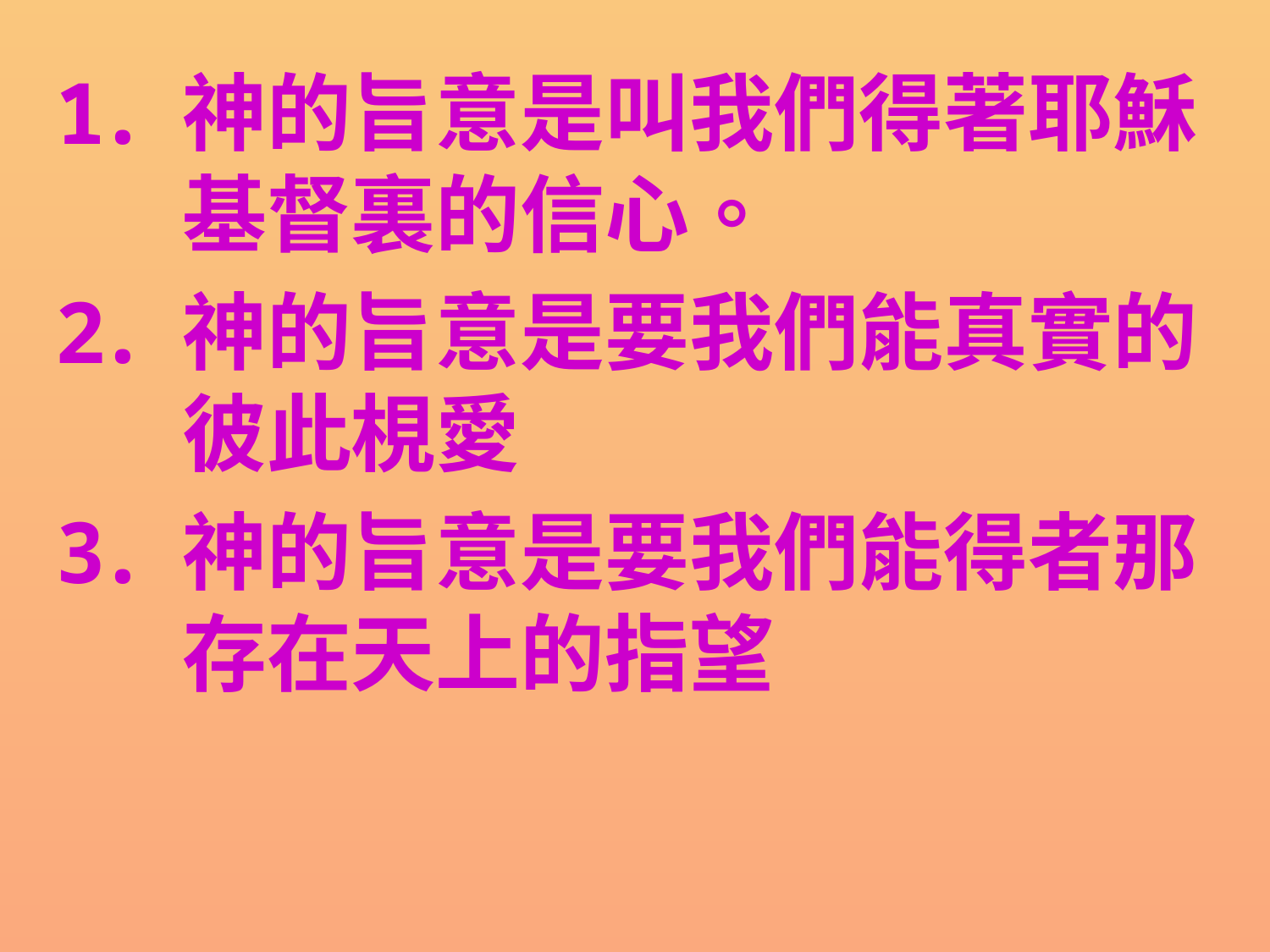

神的旨意是叫我們得著耶穌基督裏的信心。
神的旨意是要我們能真實的彼此梘愛
神的旨意是要我們能得者那存在天上的指望